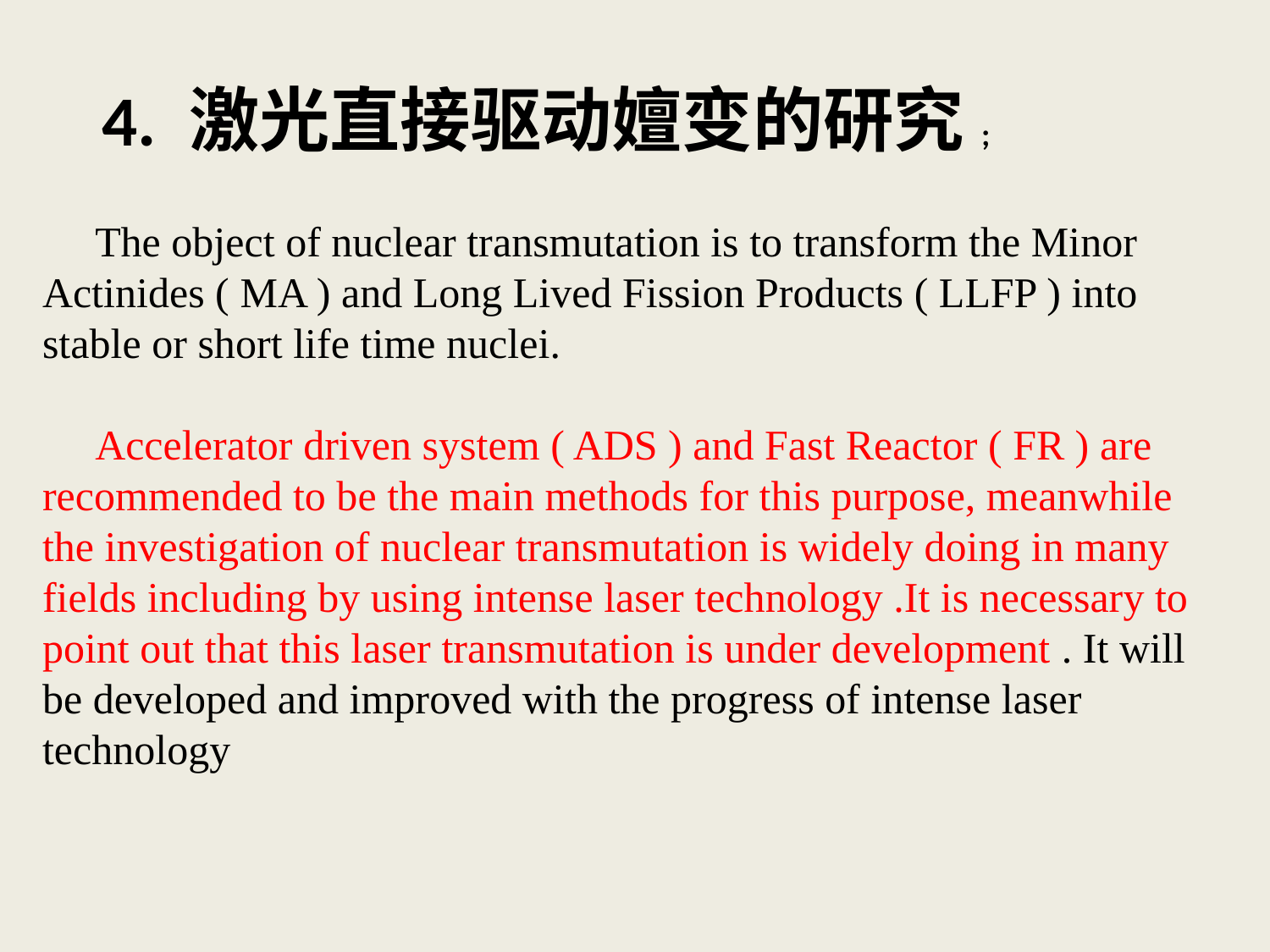

4. 激光直接驱动嬗变的研究;
     The object of nuclear transmutation is to transform the Minor Actinides ( MA ) and Long Lived Fission Products ( LLFP ) into stable or short life time nuclei.

     Accelerator driven system ( ADS ) and Fast Reactor ( FR ) are  recommended to be the main methods for this purpose, meanwhile the investigation of nuclear transmutation is widely doing in many fields including by using intense laser technology .It is necessary to point out that this laser transmutation is under development . It will be developed and improved with the progress of intense laser technology